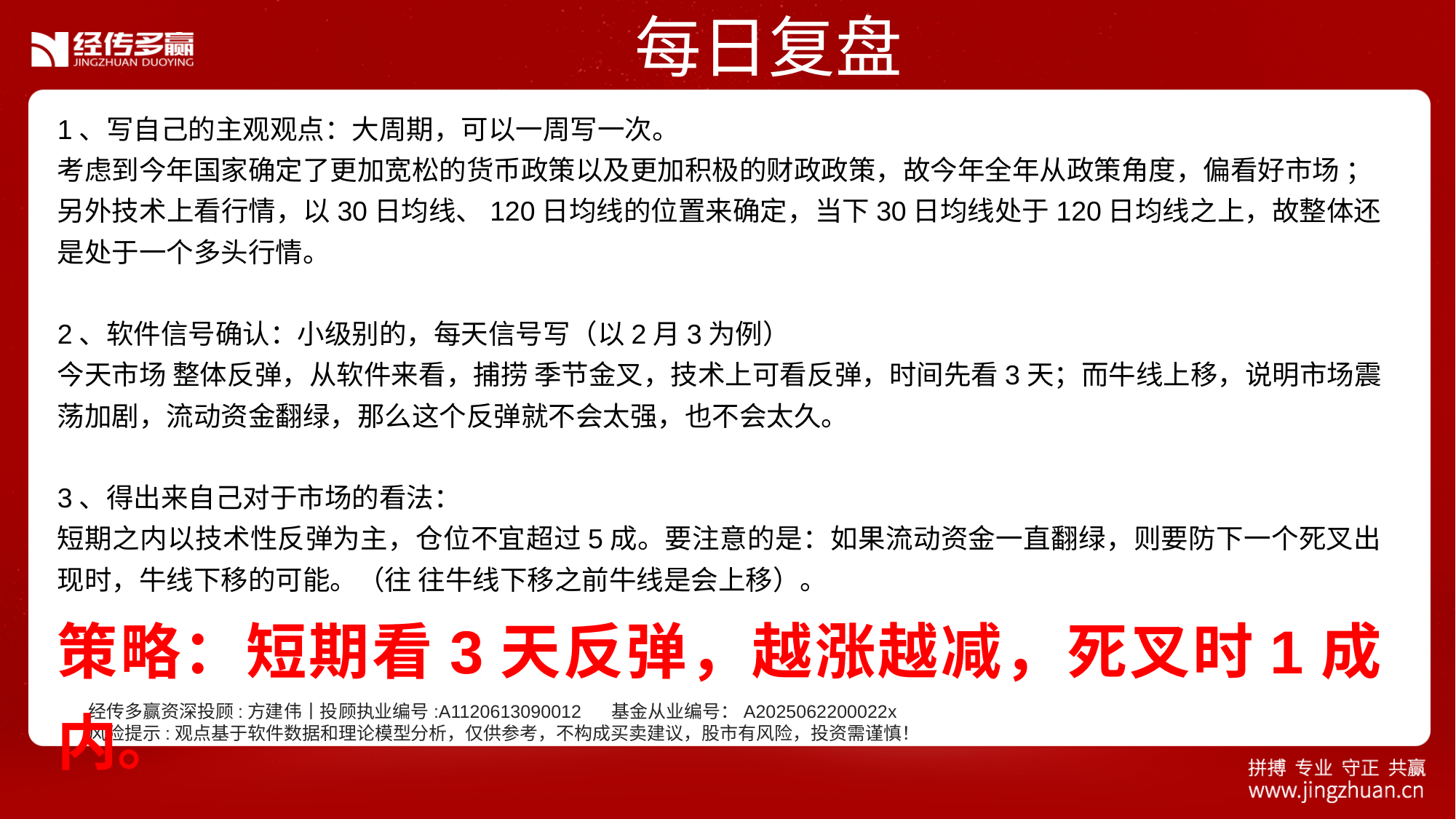

每日复盘
1、写自己的主观观点：大周期，可以一周写一次。
考虑到今年国家确定了更加宽松的货币政策以及更加积极的财政政策，故今年全年从政策角度，偏看好市场 ；
另外技术上看行情，以30日均线、120日均线的位置来确定，当下30日均线处于120日均线之上，故整体还是处于一个多头行情。

2、软件信号确认：小级别的，每天信号写（以2月3为例）
今天市场 整体反弹，从软件来看，捕捞 季节金叉，技术上可看反弹，时间先看3天；而牛线上移，说明市场震荡加剧，流动资金翻绿，那么这个反弹就不会太强，也不会太久。

3、得出来自己对于市场的看法：
短期之内以技术性反弹为主，仓位不宜超过5成。要注意的是：如果流动资金一直翻绿，则要防下一个死叉出现时，牛线下移的可能。（往 往牛线下移之前牛线是会上移）。
策略：短期看3天反弹，越涨越减，死叉时1成内。